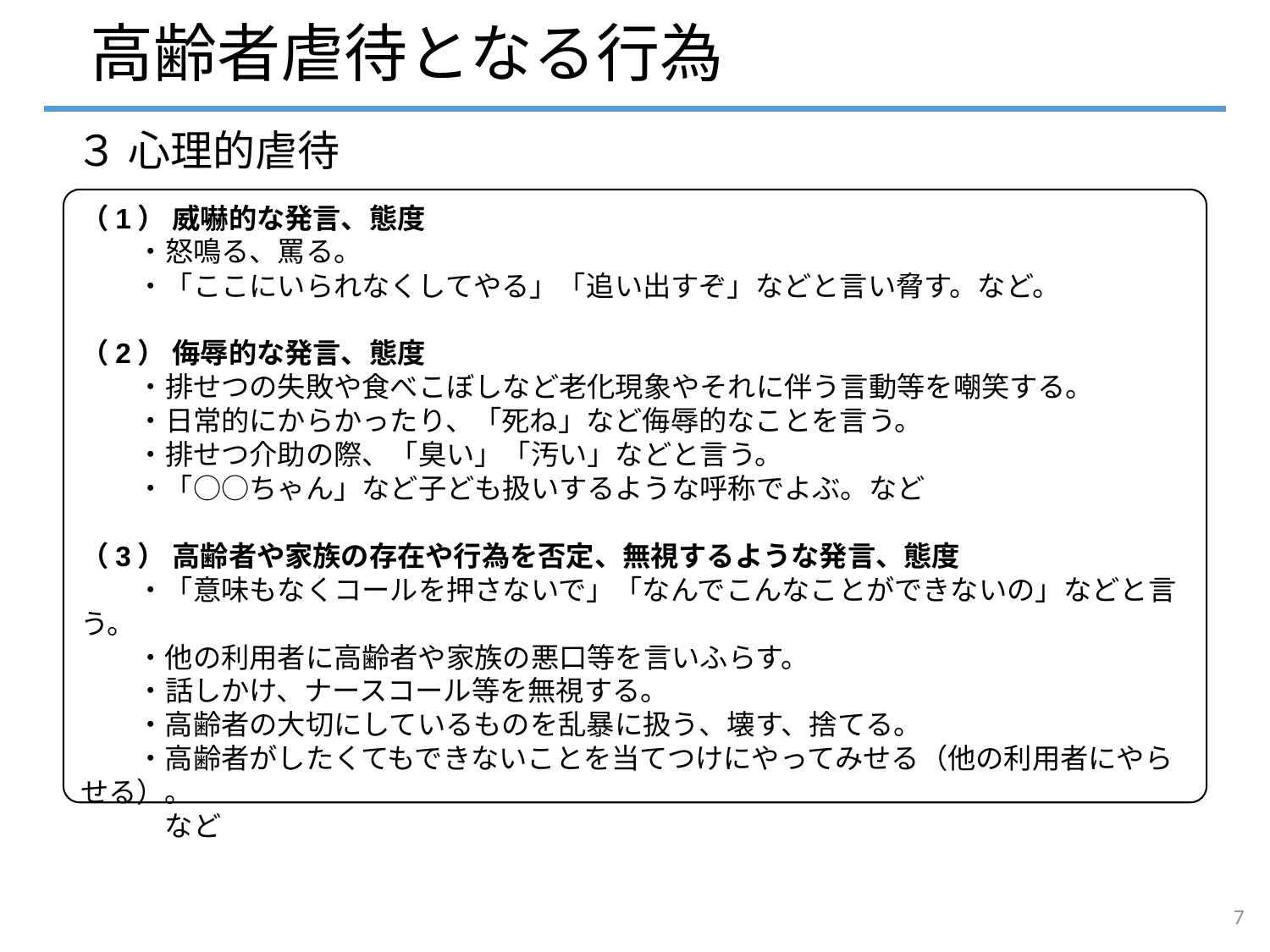

# 高齢者虐待となる行為
３ 心理的虐待
（1） 威嚇的な発言、態度
　　・怒鳴る、罵る。
　　・「ここにいられなくしてやる」「追い出すぞ」などと言い脅す。など。

（2） 侮辱的な発言、態度
　　・排せつの失敗や食べこぼしなど老化現象やそれに伴う言動等を嘲笑する。
　　・日常的にからかったり、「死ね」など侮辱的なことを言う。
　　・排せつ介助の際、「臭い」「汚い」などと言う。
　　・「○○ちゃん」など子ども扱いするような呼称でよぶ。など

（3） 高齢者や家族の存在や行為を否定、無視するような発言、態度
　　・「意味もなくコールを押さないで」「なんでこんなことができないの」などと言う。
　　・他の利用者に高齢者や家族の悪口等を言いふらす。
　　・話しかけ、ナースコール等を無視する。
　　・高齢者の大切にしているものを乱暴に扱う、壊す、捨てる。
　　・高齢者がしたくてもできないことを当てつけにやってみせる（他の利用者にやらせる）。
　　　など
7